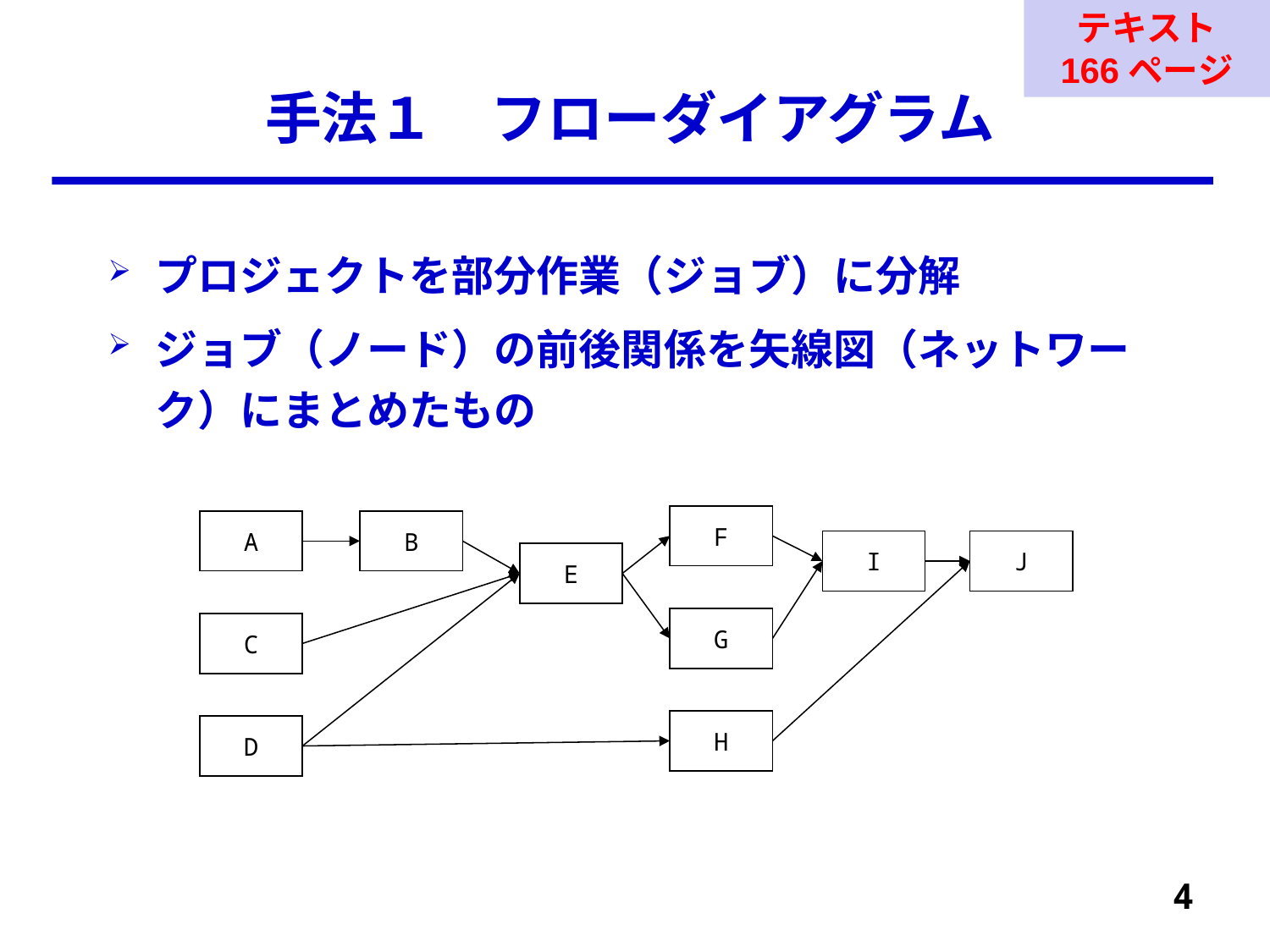

テキスト
166ページ
# 手法１　フローダイアグラム
プロジェクトを部分作業（ジョブ）に分解
ジョブ（ノード）の前後関係を矢線図（ネットワーク）にまとめたもの
F
A
B
I
J
E
G
C
H
D
4